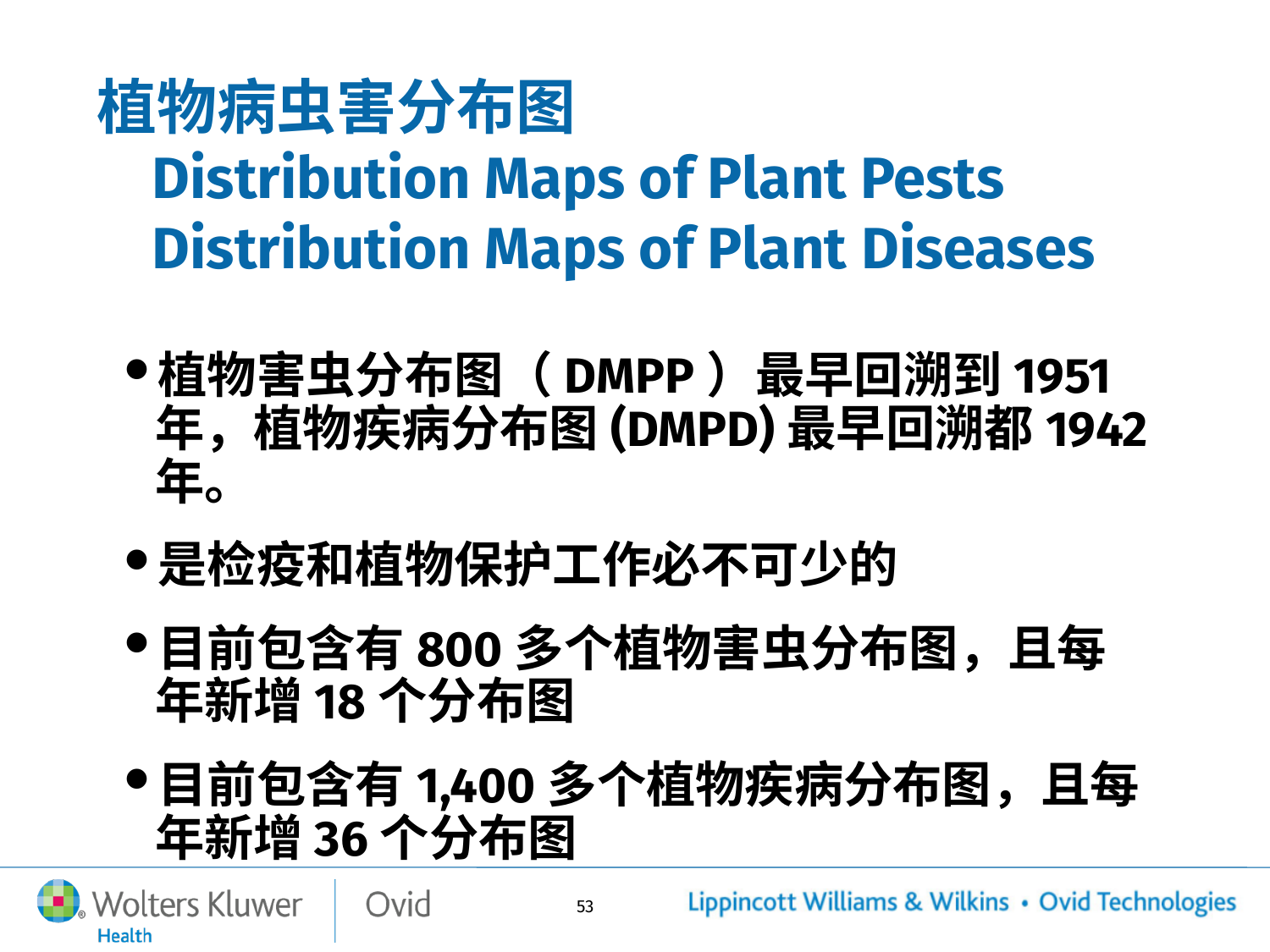

植物病虫害分布图
    Distribution Maps of Plant Pests
    Distribution Maps of Plant Diseases

植物害虫分布图（DMPP）最早回溯到1951年，植物疾病分布图(DMPD)最早回溯都1942年。
是检疫和植物保护工作必不可少的
目前包含有800多个植物害虫分布图，且每年新增18个分布图
目前包含有1,400多个植物疾病分布图，且每年新增36个分布图